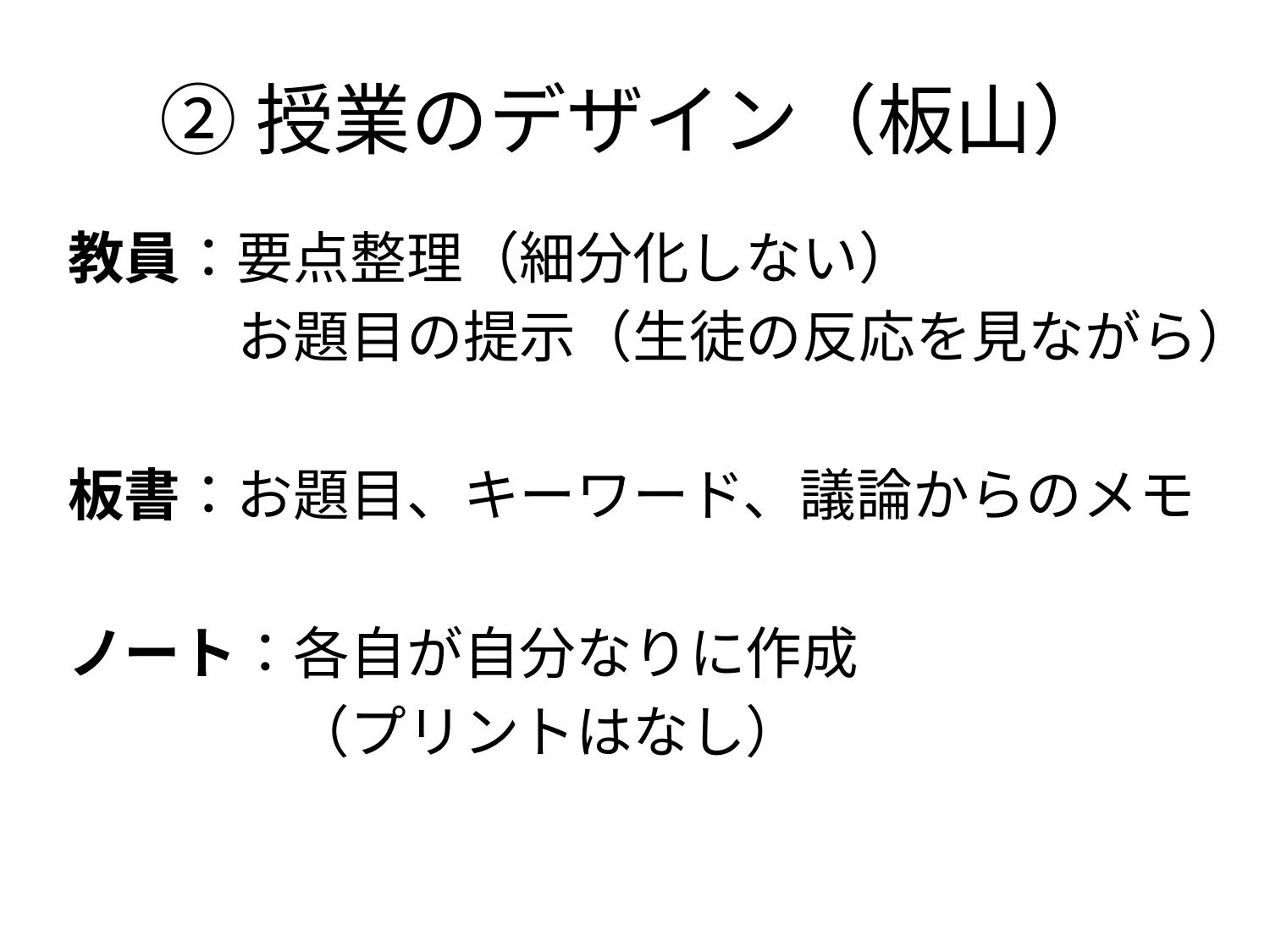

# ②授業のデザイン（板山）
教員：要点整理（細分化しない）
　　　お題目の提示（生徒の反応を見ながら）

板書：お題目、キーワード、議論からのメモ

ノート：各自が自分なりに作成
　　　　（プリントはなし）